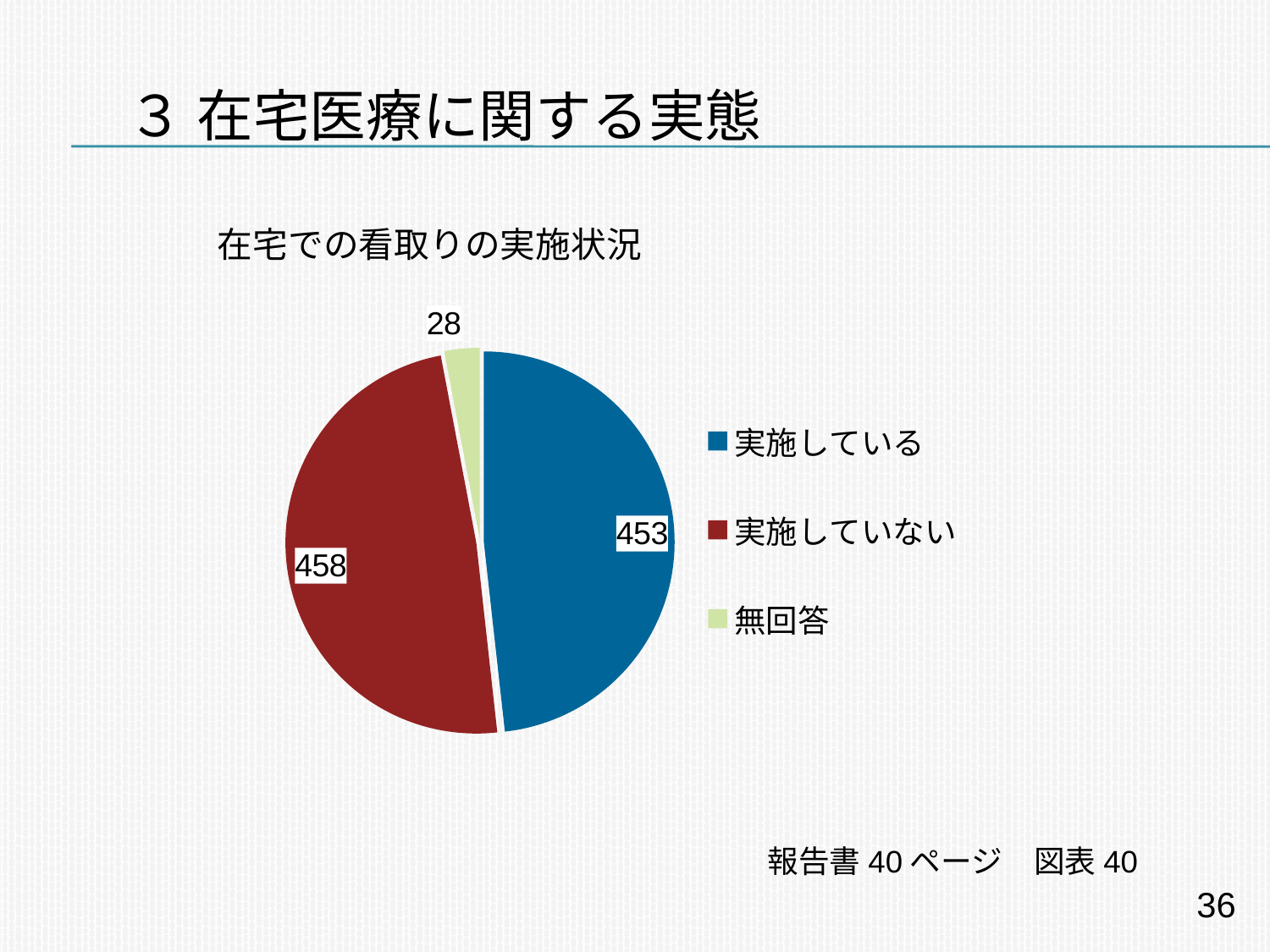

# ３ 在宅医療に関する実態
在宅での看取りの実施状況

### Chart

| Category |  |
|---|---|
| 実施している | 453.0 |
| 実施していない | 458.0 |
| 無回答 | 28.0 |
報告書40ページ　図表40
36